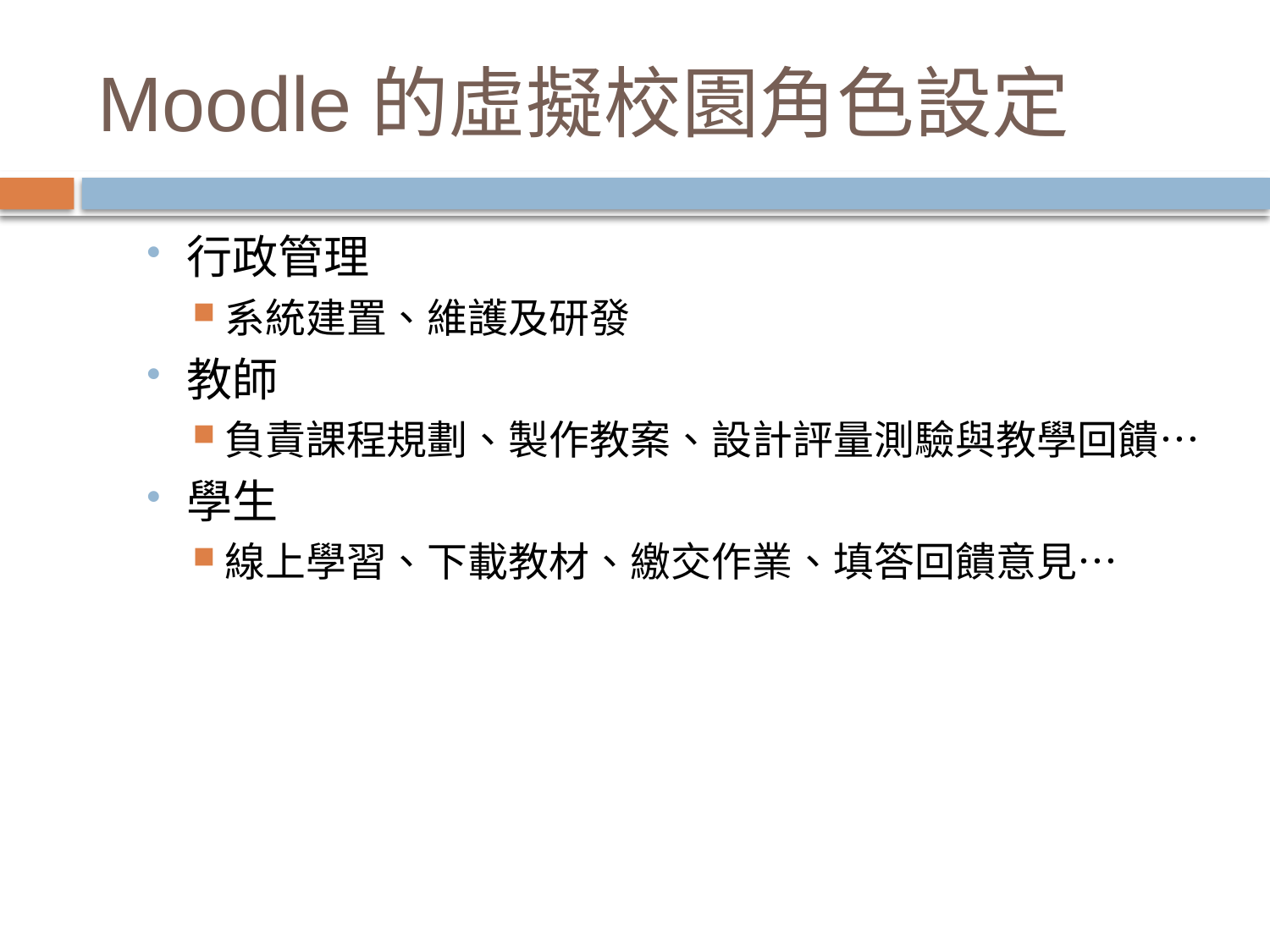

# Moodle的虛擬校園角色設定
行政管理
系統建置、維護及研發
教師
負責課程規劃、製作教案、設計評量測驗與教學回饋…
學生
線上學習、下載教材、繳交作業、填答回饋意見…